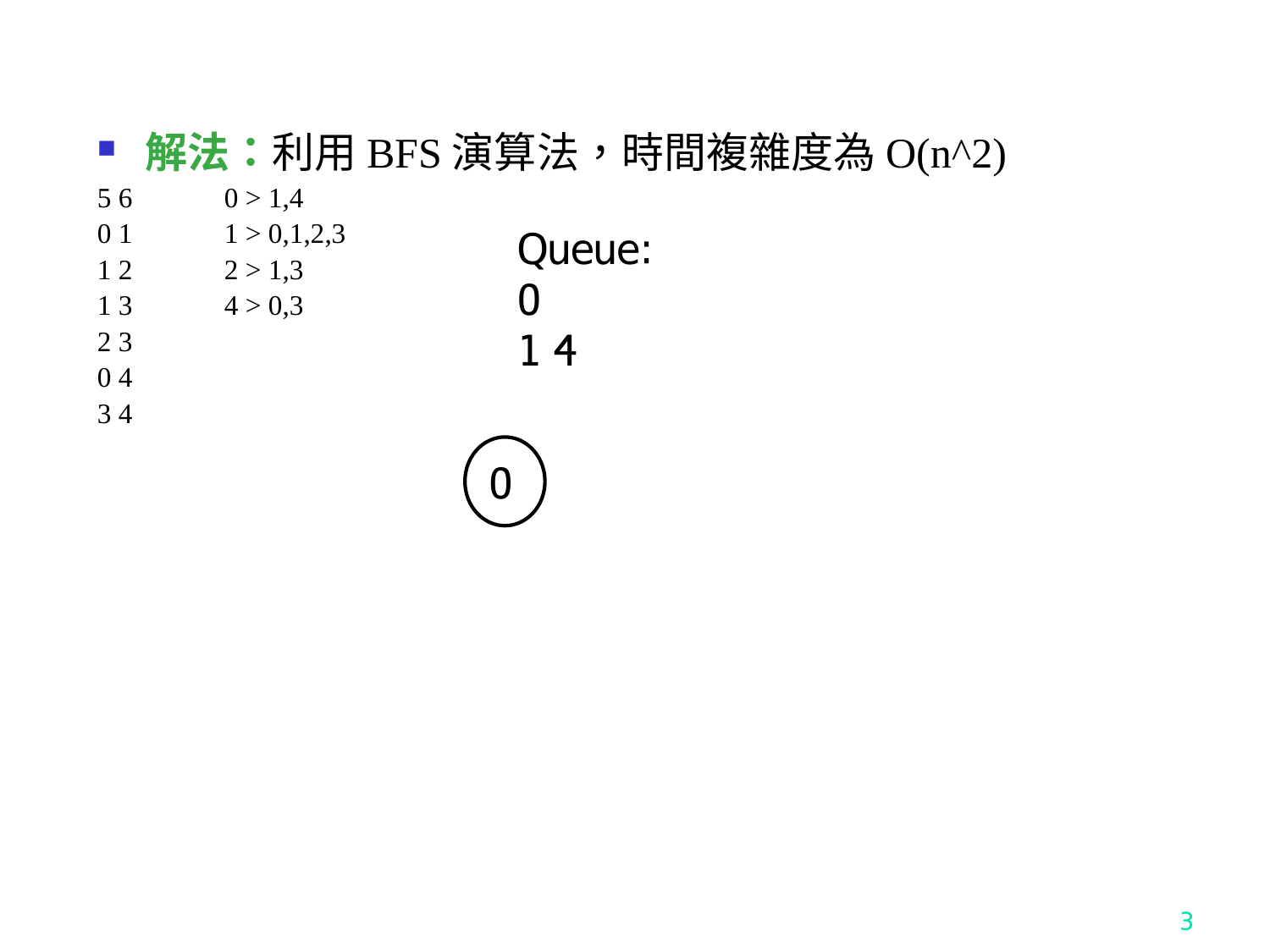

解法：利用BFS演算法，時間複雜度為O(n^2)
5 6	0 > 1,4
0 1	1 > 0,1,2,3
1 2	2 > 1,3
1 3	4 > 0,3
2 3
0 4
3 4

Queue:
0
1 4
0

3